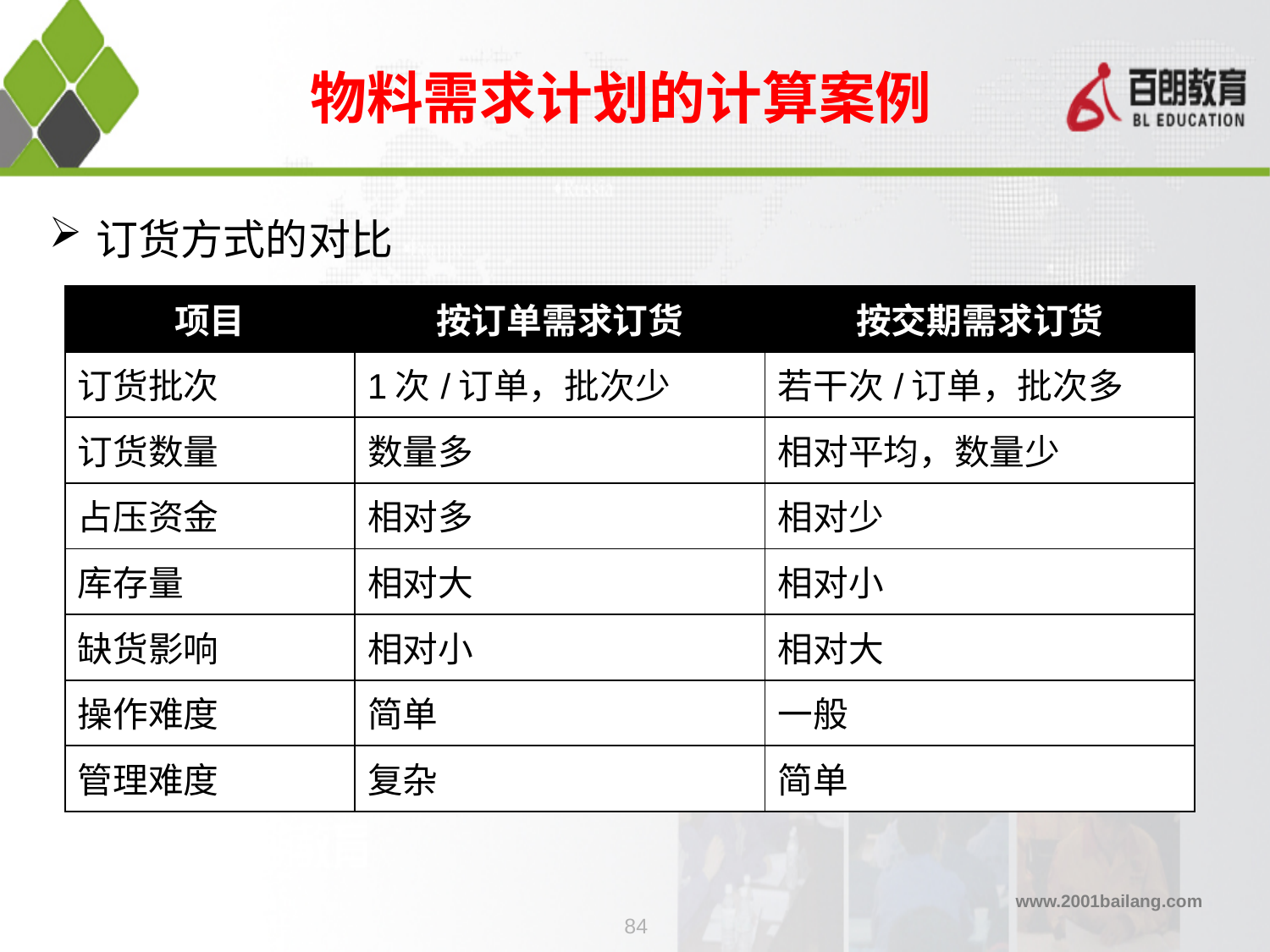

物料需求计划的计算案例
订货方式的对比
| 项目 | 按订单需求订货 | 按交期需求订货 |
| --- | --- | --- |
| 订货批次 | 1次/订单，批次少 | 若干次/订单，批次多 |
| 订货数量 | 数量多 | 相对平均，数量少 |
| 占压资金 | 相对多 | 相对少 |
| 库存量 | 相对大 | 相对小 |
| 缺货影响 | 相对小 | 相对大 |
| 操作难度 | 简单 | 一般 |
| 管理难度 | 复杂 | 简单 |
84